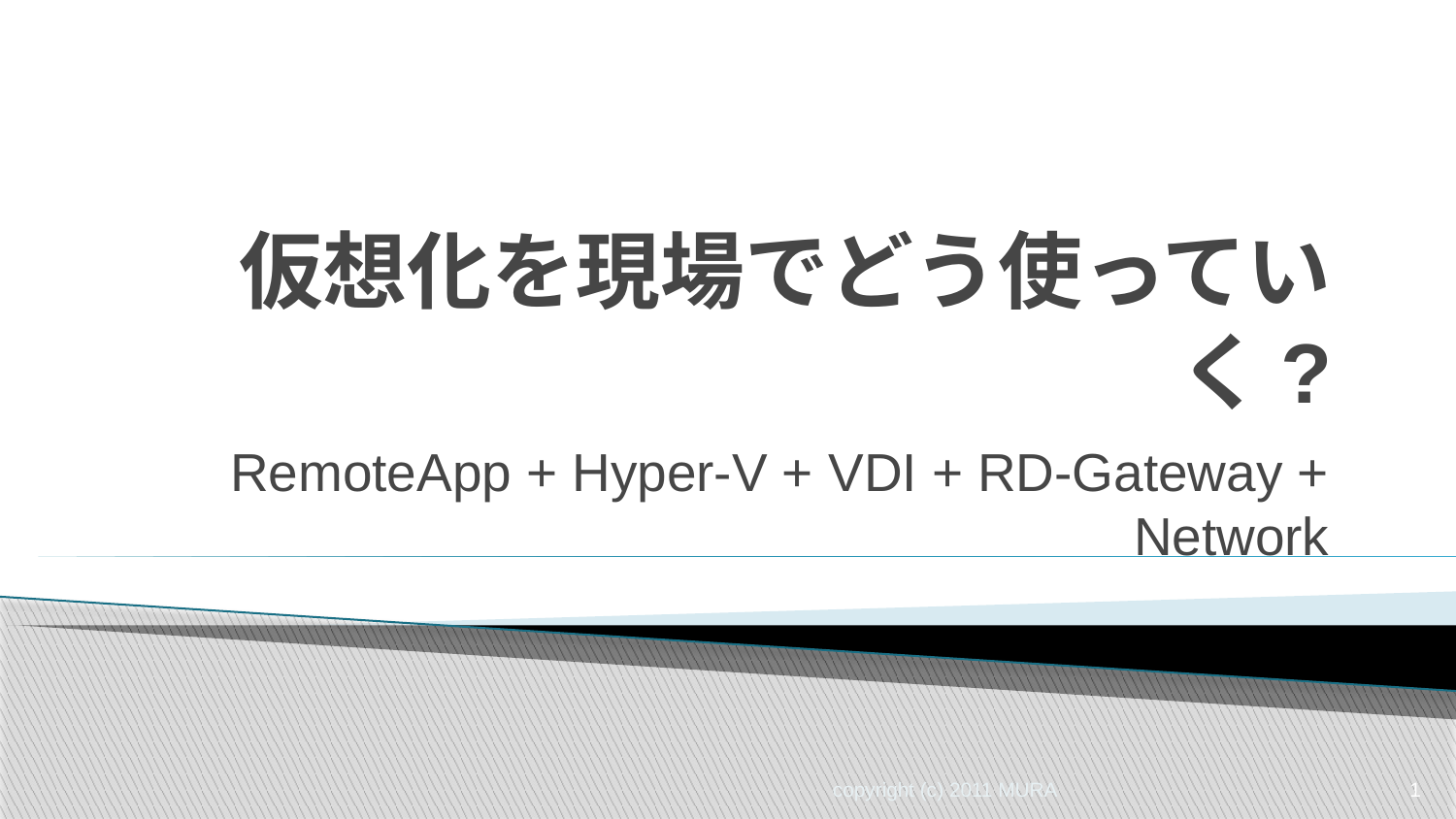

# 仮想化を現場でどう使っていく?
RemoteApp + Hyper-V + VDI + RD-Gateway + Network
copyright (c) 2011 MURA
1